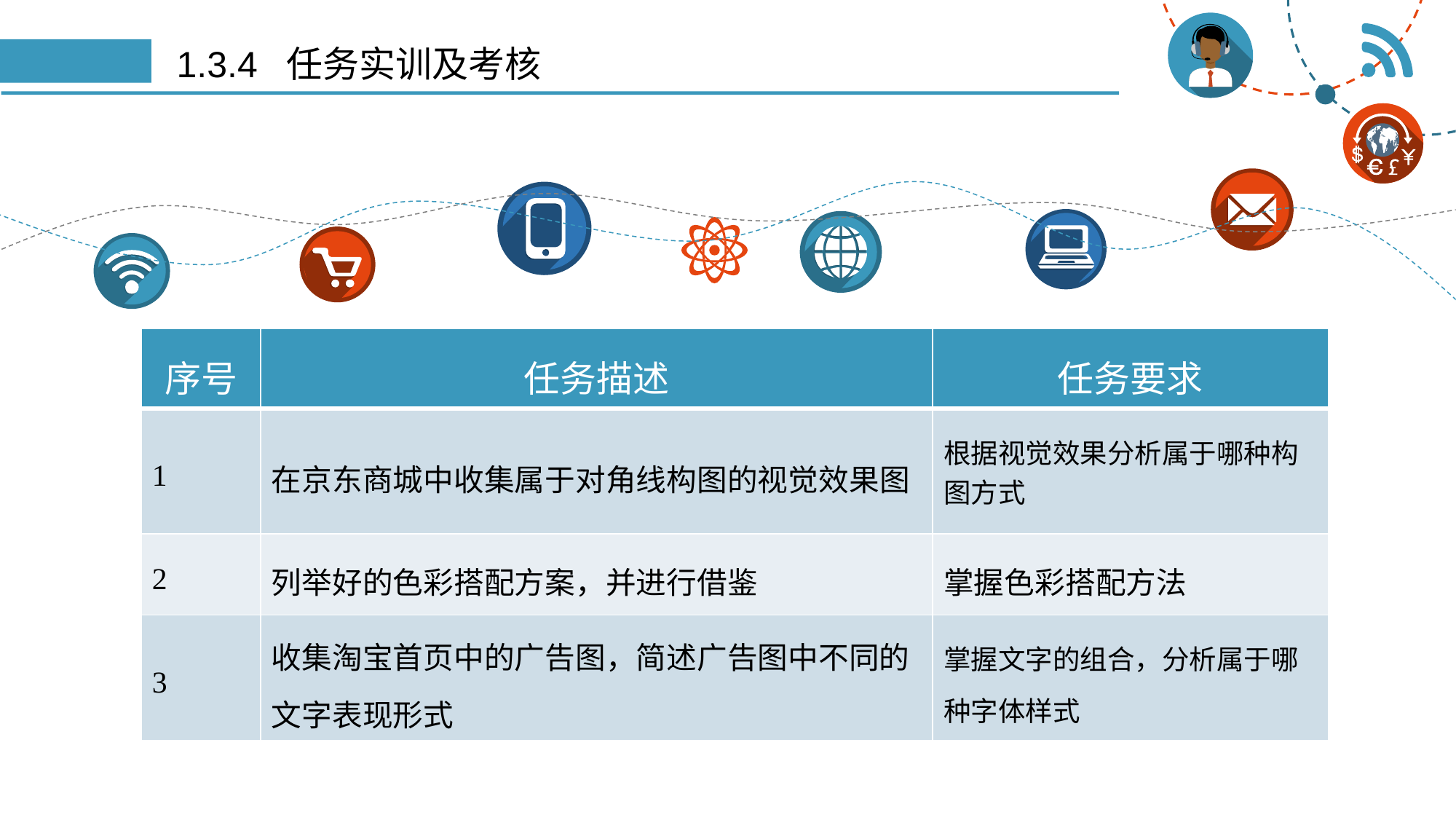

# 1.3.4  任务实训及考核

| 序号 | 任务描述 | 任务要求 |
| --- | --- | --- |
| 1 | 在京东商城中收集属于对角线构图的视觉效果图 | 根据视觉效果分析属于哪种构图方式 |
| 2 | 列举好的色彩搭配方案，并进行借鉴 | 掌握色彩搭配方法 |
| 3 | 收集淘宝首页中的广告图，简述广告图中不同的文字表现形式 | 掌握文字的组合，分析属于哪种字体样式 |